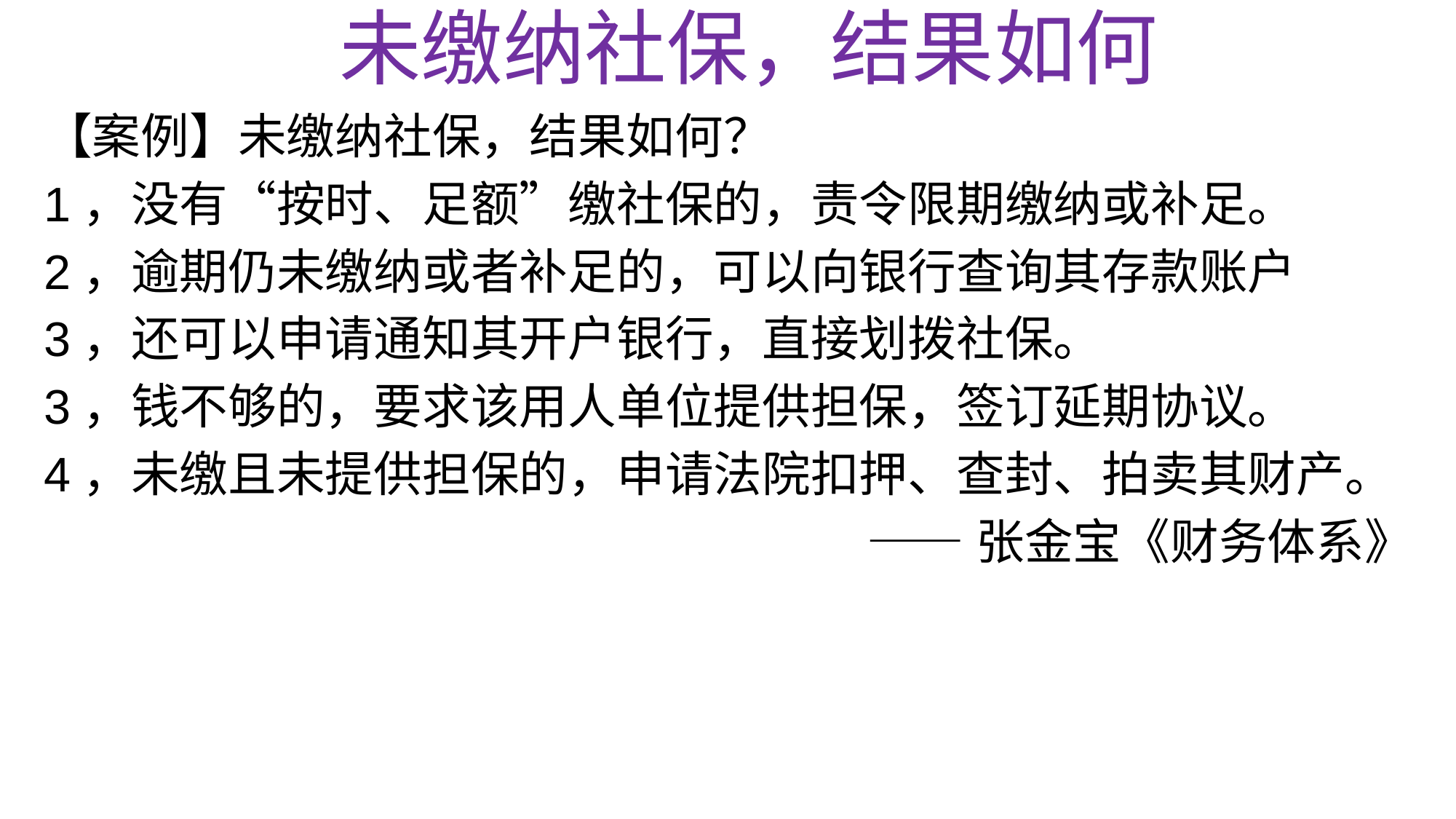

# 未缴纳社保，结果如何
【案例】未缴纳社保，结果如何？
1，没有“按时、足额”缴社保的，责令限期缴纳或补足。
2，逾期仍未缴纳或者补足的，可以向银行查询其存款账户
3，还可以申请通知其开户银行，直接划拨社保。
3，钱不够的，要求该用人单位提供担保，签订延期协议。
4，未缴且未提供担保的，申请法院扣押、查封、拍卖其财产。
——张金宝《财务体系》